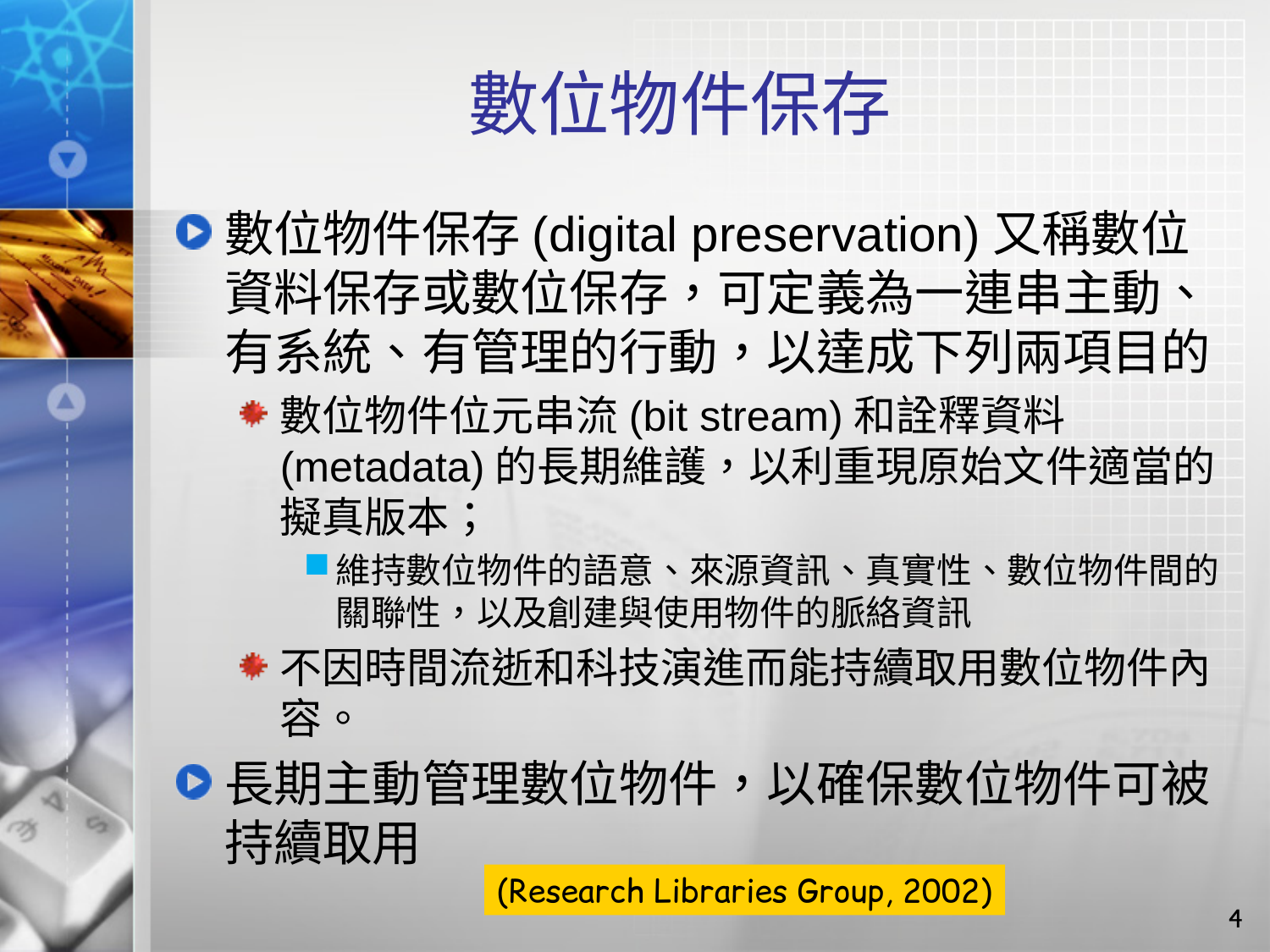

# 數位物件保存
數位物件保存(digital preservation)又稱數位資料保存或數位保存，可定義為一連串主動、有系統、有管理的行動，以達成下列兩項目的
數位物件位元串流(bit stream)和詮釋資料(metadata)的長期維護，以利重現原始文件適當的擬真版本；
維持數位物件的語意、來源資訊、真實性、數位物件間的關聯性，以及創建與使用物件的脈絡資訊
不因時間流逝和科技演進而能持續取用數位物件內容。
長期主動管理數位物件，以確保數位物件可被持續取用

(Research Libraries Group, 2002)
4